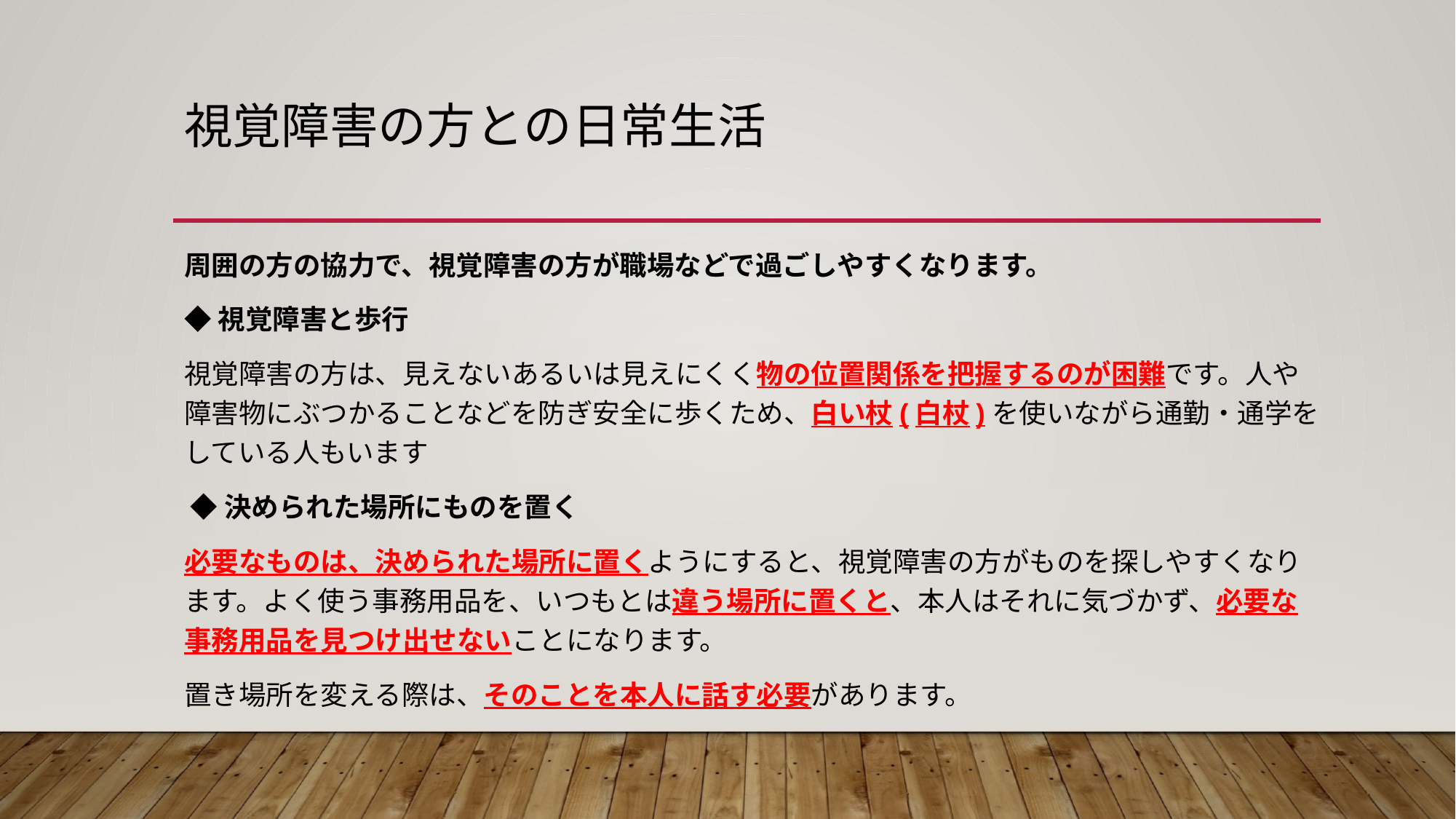

# 視覚障害の方との日常生活
周囲の方の協力で、視覚障害の方が職場などで過ごしやすくなります。
◆視覚障害と歩行
視覚障害の方は、見えないあるいは見えにくく物の位置関係を把握するのが困難です。人や障害物にぶつかることなどを防ぎ安全に歩くため、白い杖(白杖)を使いながら通勤・通学をしている人もいます
 ◆決められた場所にものを置く
必要なものは、決められた場所に置くようにすると、視覚障害の方がものを探しやすくなります。よく使う事務用品を、いつもとは違う場所に置くと、本人はそれに気づかず、必要な事務用品を見つけ出せないことになります。
置き場所を変える際は、そのことを本人に話す必要があります。